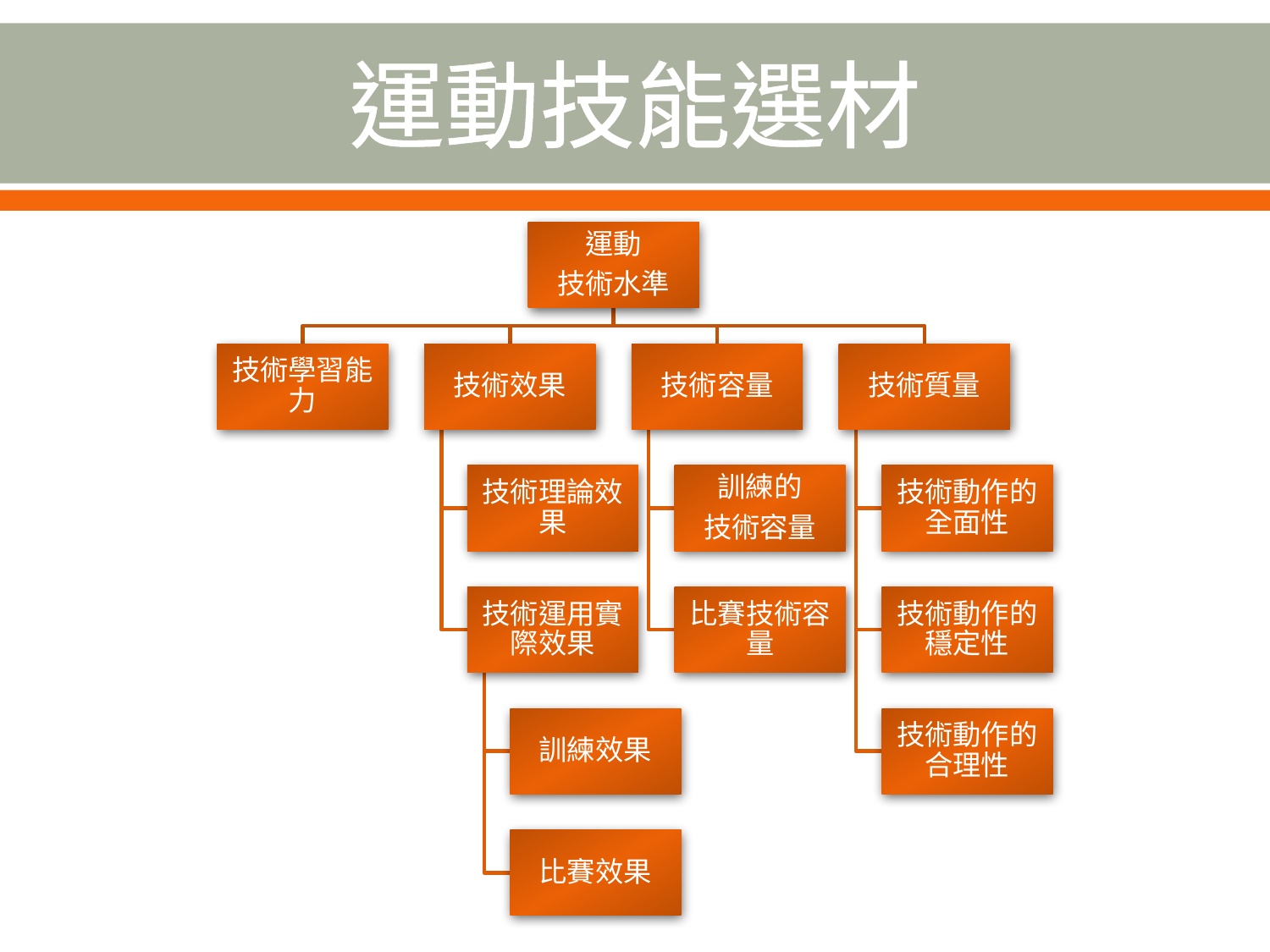

# 運動技能選材
運動
技術水準
技術學習能力
技術效果
技術理論效果
技術運用實際效果
訓練效果
比賽效果
技術容量
訓練的
技術容量
比賽技術容量
技術質量
技術動作的全面性
技術動作的穩定性
技術動作的合理性